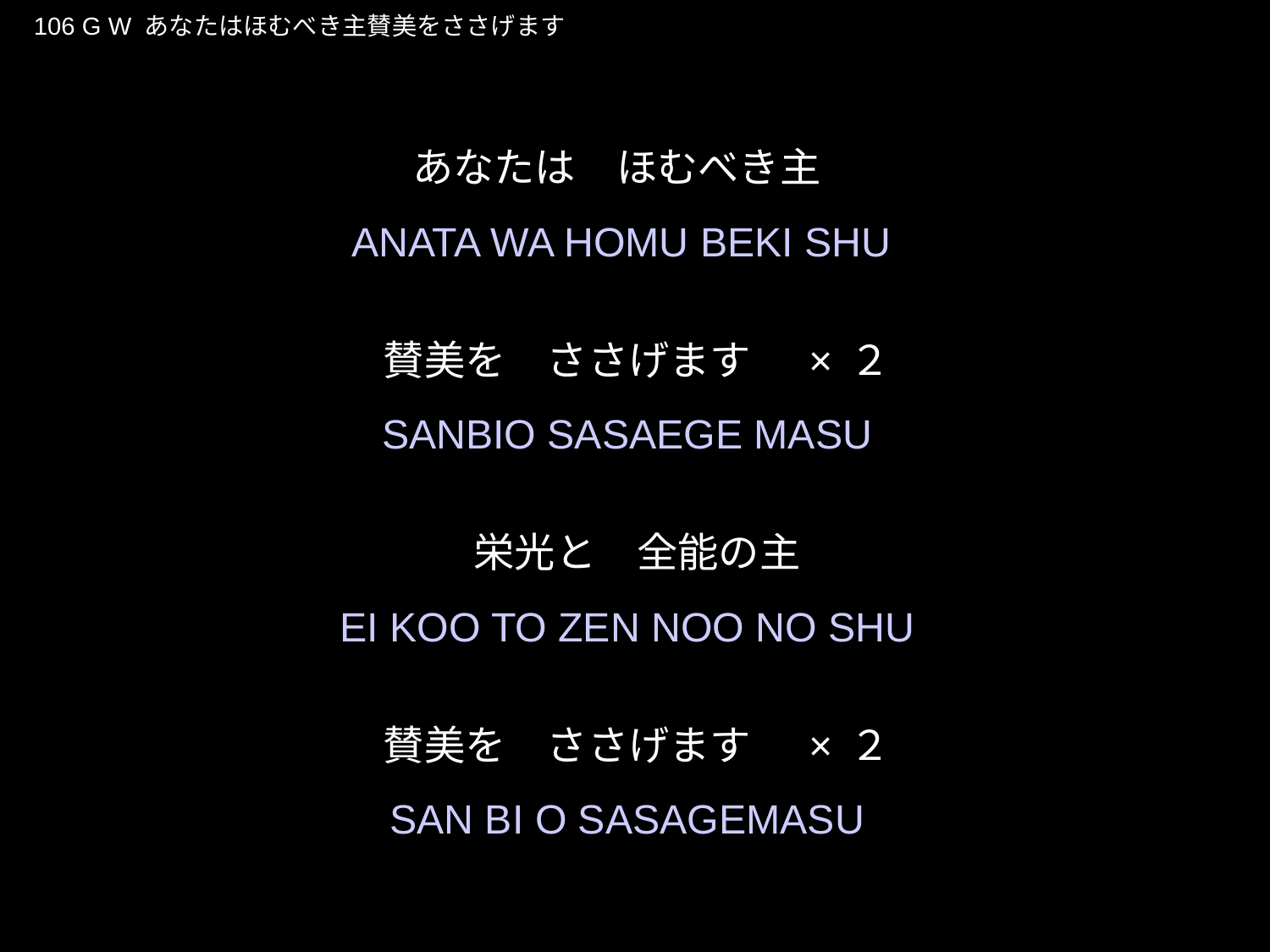

あなたはほむべきしゅさんびをささげます
★W
106 G W あなたはほむべき主賛美をささげます
★1
あなたは　ほむべき主

賛美を　ささげます　×２

栄光と　全能の主

賛美を　ささげます　×２
ANATA WA HOMU BEKI SHU

SANBIO SASAEGE MASU

EI KOO TO ZEN NOO NO SHU

SAN BI O SASAGEMASU